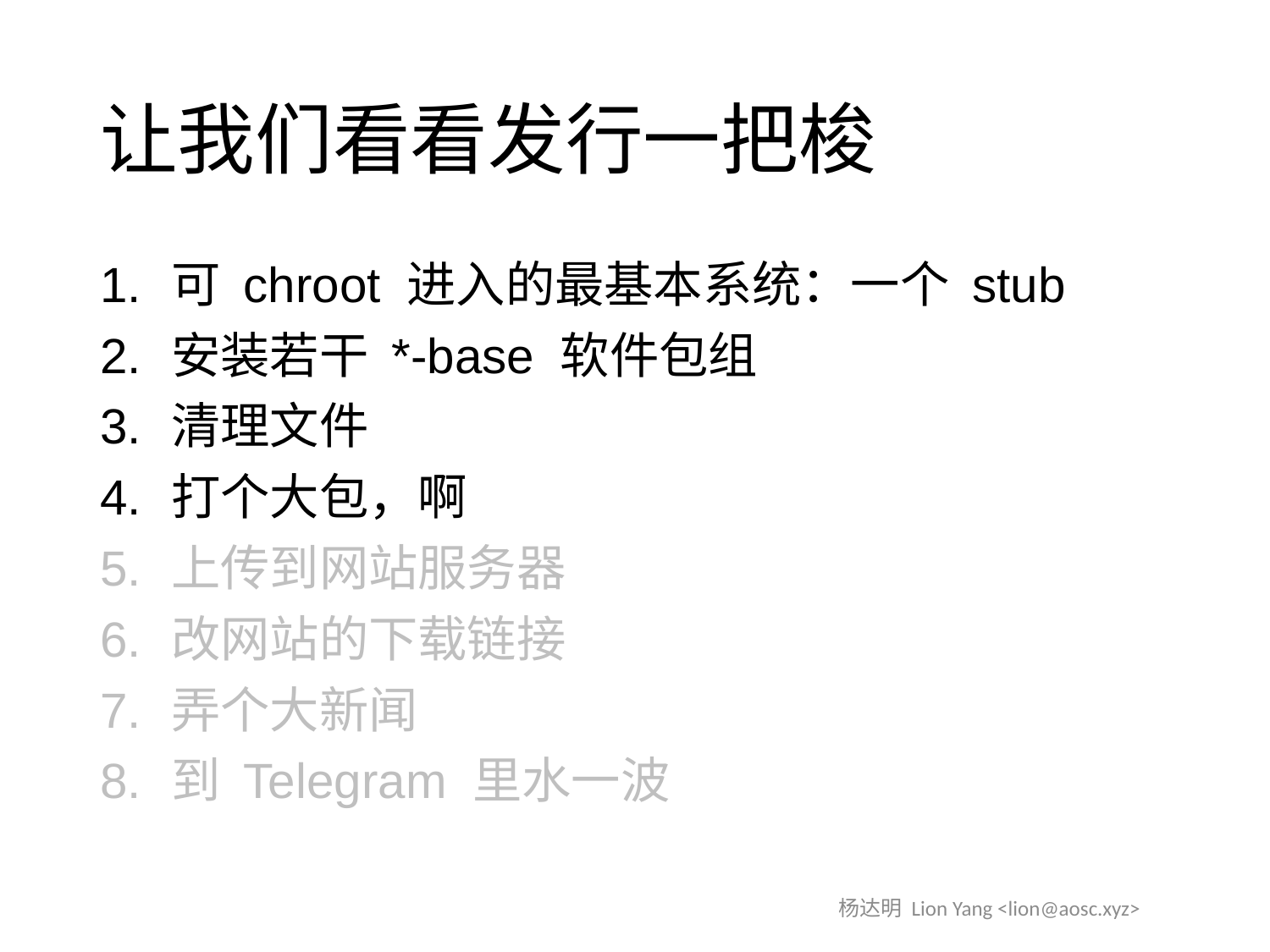

# 让我们看看发行一把梭
可 chroot 进入的最基本系统：一个 stub
安装若干 *-base 软件包组
清理文件
打个大包，啊
上传到网站服务器
改网站的下载链接
弄个大新闻
到 Telegram 里水一波

杨达明 Lion Yang <lion@aosc.xyz>